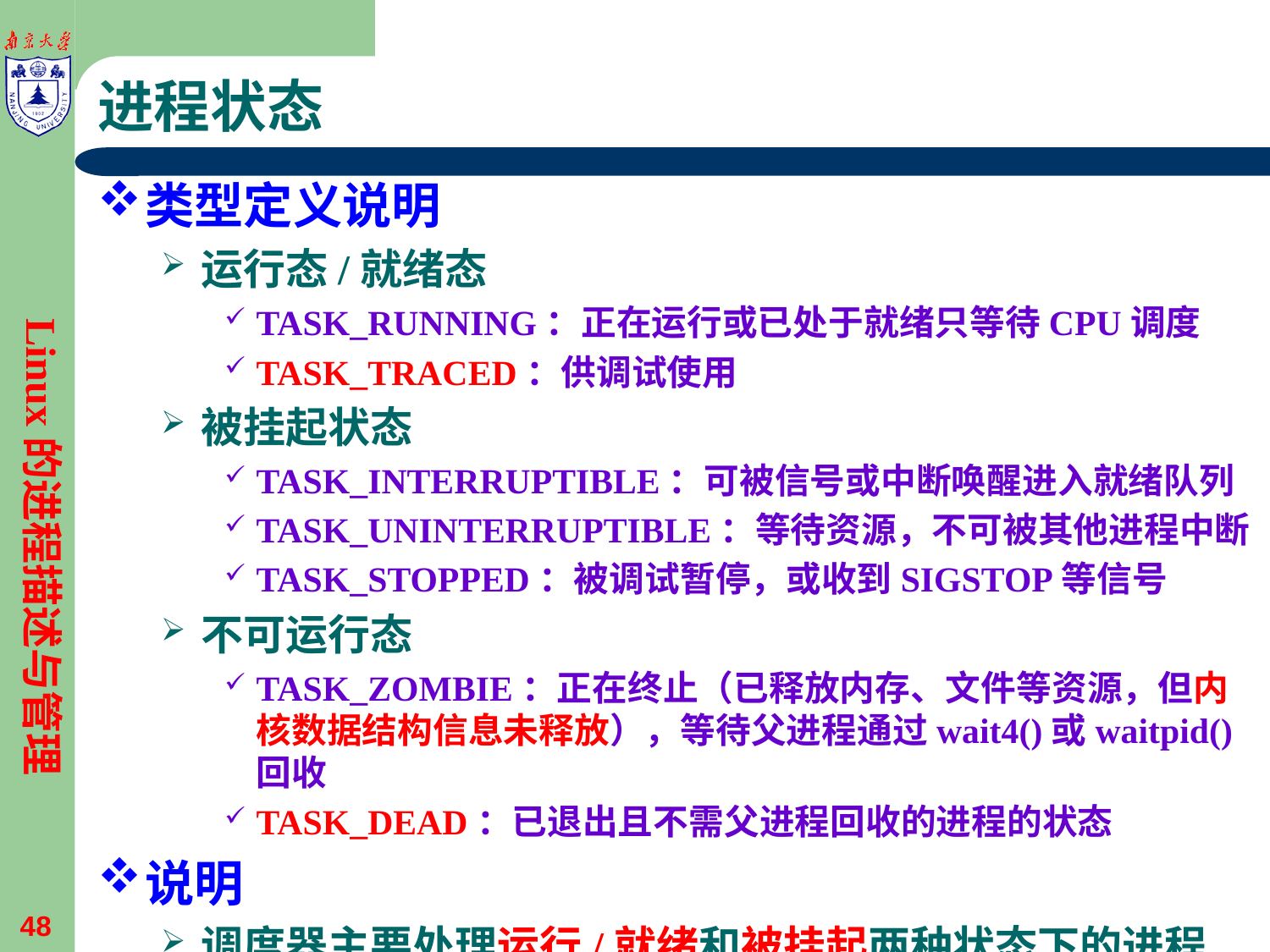

# 进程状态
类型定义说明
运行态/就绪态
TASK_RUNNING：正在运行或已处于就绪只等待CPU调度
TASK_TRACED：供调试使用
被挂起状态
TASK_INTERRUPTIBLE：可被信号或中断唤醒进入就绪队列
TASK_UNINTERRUPTIBLE：等待资源，不可被其他进程中断
TASK_STOPPED：被调试暂停，或收到SIGSTOP等信号
不可运行态
TASK_ZOMBIE：正在终止（已释放内存、文件等资源，但内核数据结构信息未释放），等待父进程通过wait4()或waitpid()回收
TASK_DEAD：已退出且不需父进程回收的进程的状态
说明
调度器主要处理运行/就绪和被挂起两种状态下的进程
Linux的进程描述与管理
48